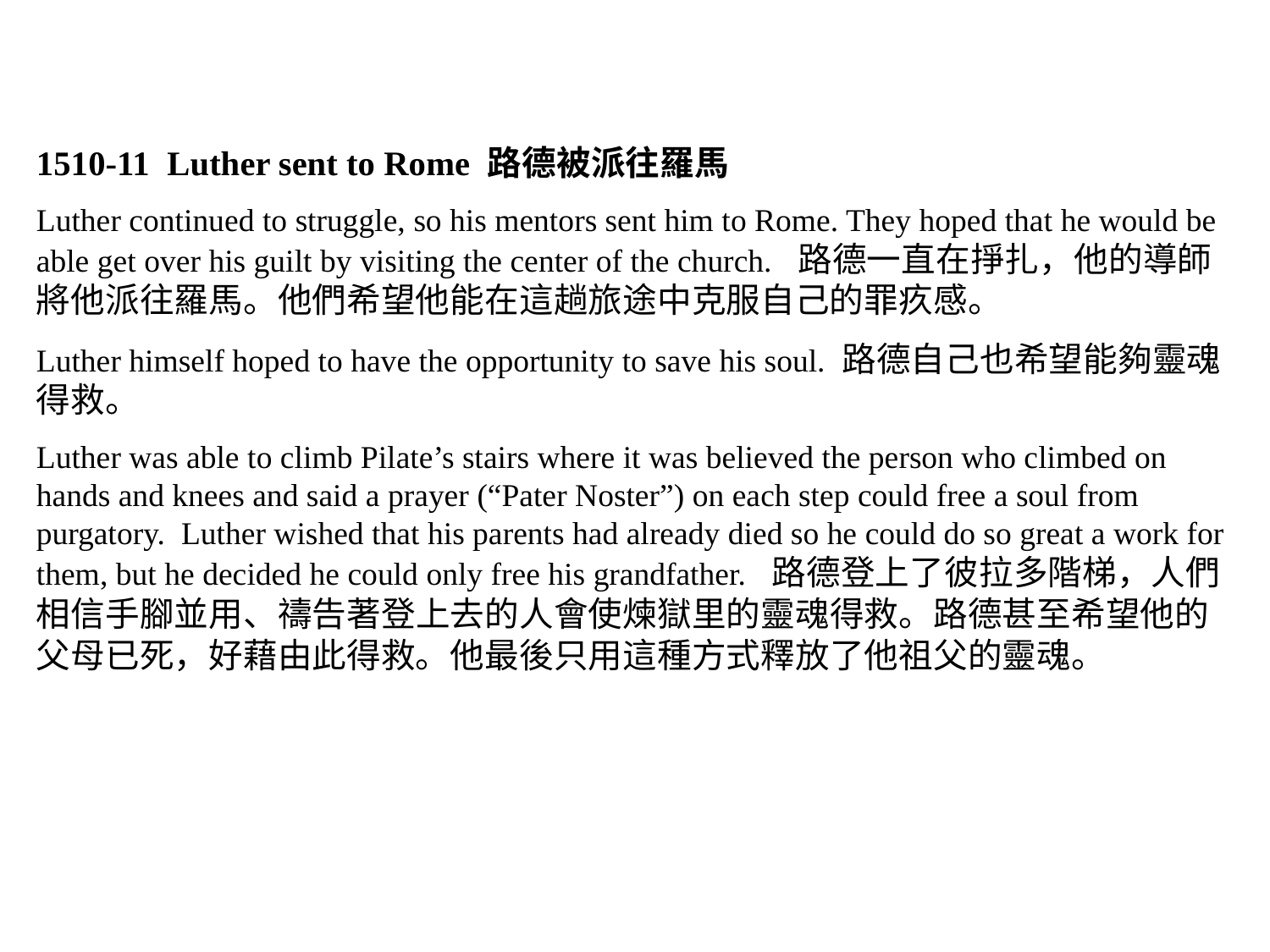

1510-11  Luther sent to Rome 路德被派往羅馬
Luther continued to struggle, so his mentors sent him to Rome. They hoped that he would be able get over his guilt by visiting the center of the church.  路德一直在掙扎，他的導師將他派往羅馬。他們希望他能在這趟旅途中克服自己的罪疚感。
Luther himself hoped to have the opportunity to save his soul. 路德自己也希望能夠靈魂得救。
Luther was able to climb Pilate’s stairs where it was believed the person who climbed on hands and knees and said a prayer (“Pater Noster”) on each step could free a soul from purgatory.  Luther wished that his parents had already died so he could do so great a work for them, but he decided he could only free his grandfather.  路德登上了彼拉多階梯，人們相信手腳並用、禱告著登上去的人會使煉獄里的靈魂得救。路德甚至希望他的父母已死，好藉由此得救。他最後只用這種方式釋放了他祖父的靈魂。